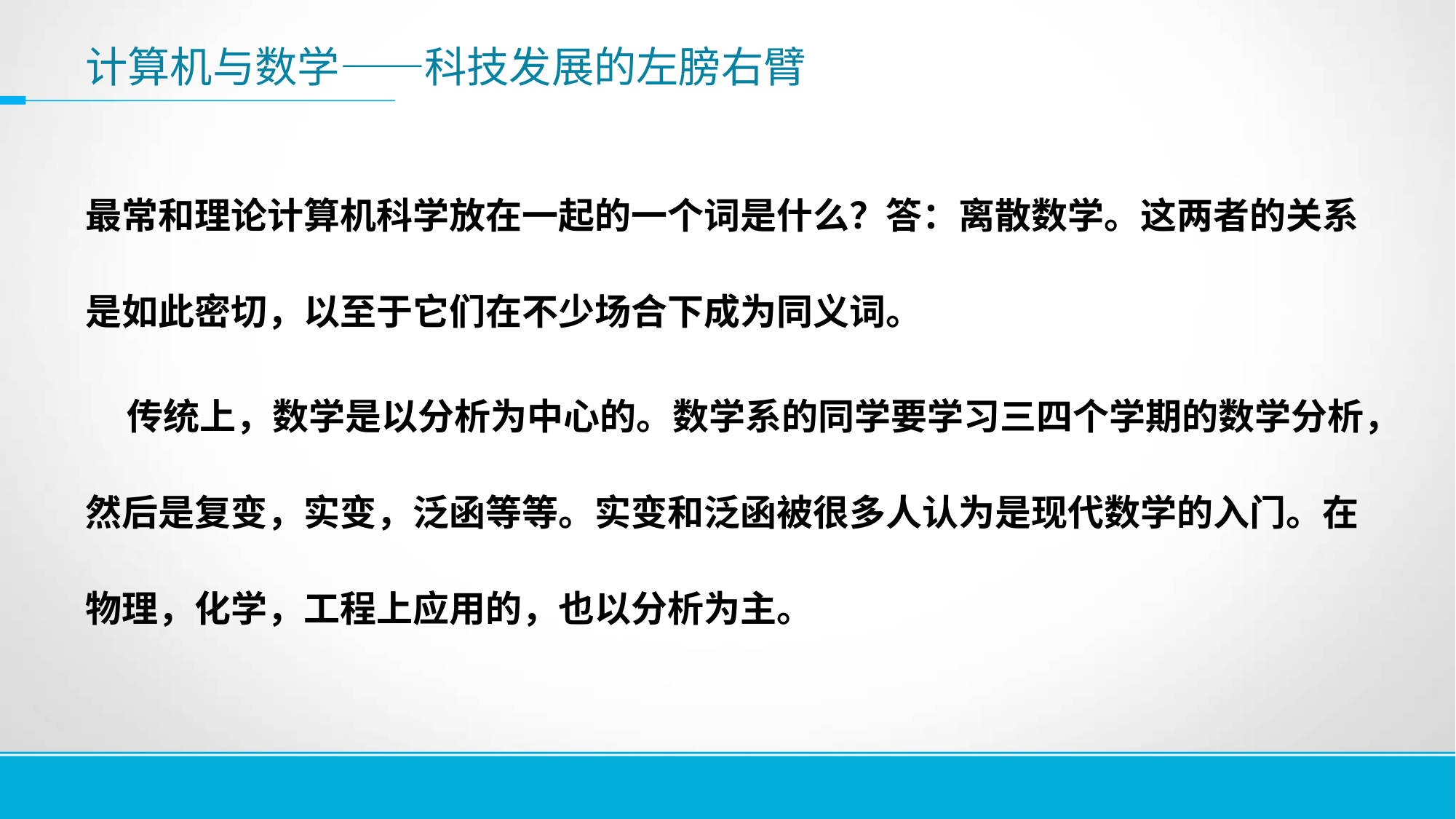

# 计算机与数学——科技发展的左膀右臂
最常和理论计算机科学放在一起的一个词是什么？答：离散数学。这两者的关系是如此密切，以至于它们在不少场合下成为同义词。
    传统上，数学是以分析为中心的。数学系的同学要学习三四个学期的数学分析，然后是复变，实变，泛函等等。实变和泛函被很多人认为是现代数学的入门。在物理，化学，工程上应用的，也以分析为主。